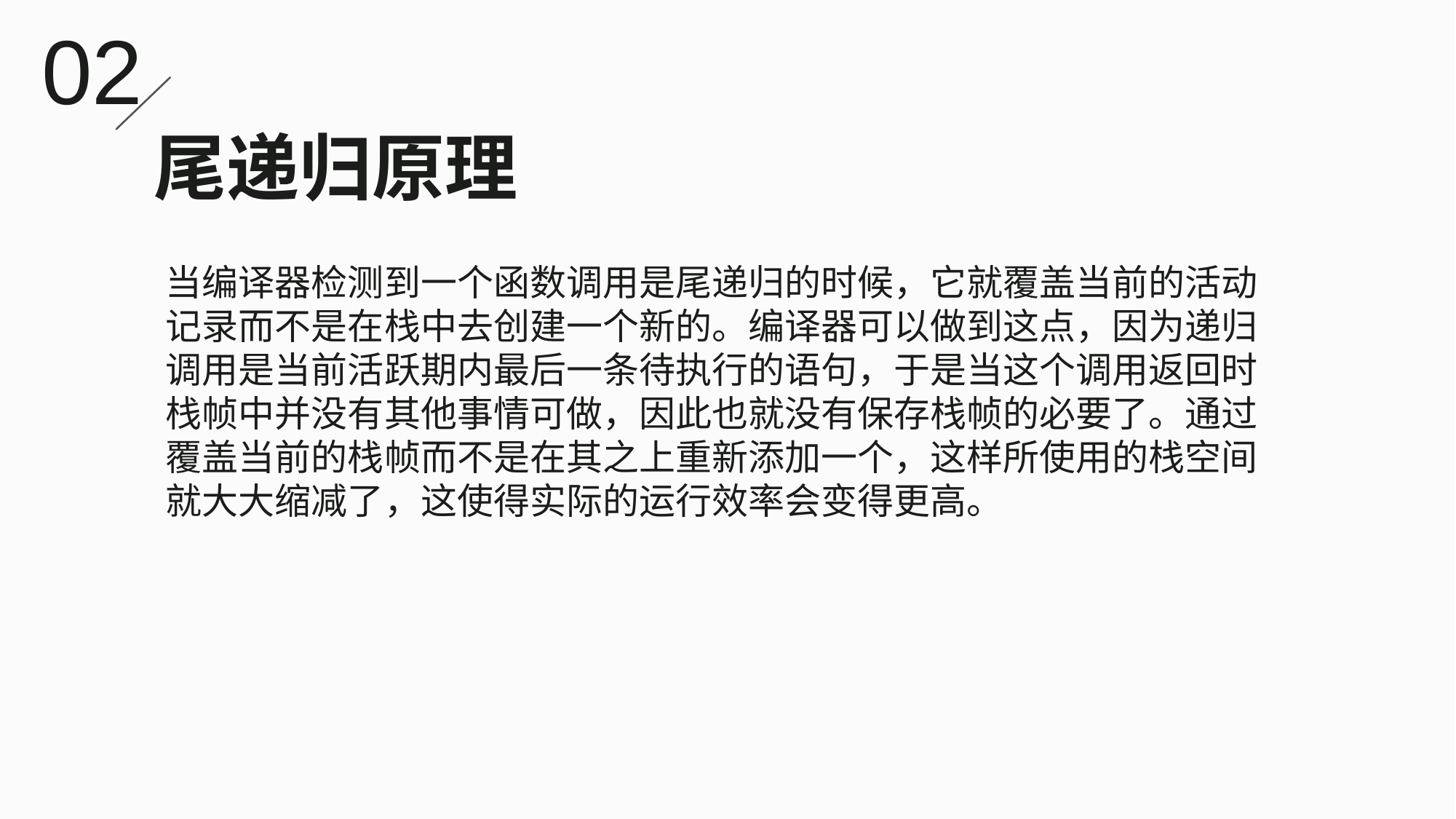

02
尾递归原理
当编译器检测到一个函数调用是尾递归的时候，它就覆盖当前的活动记录而不是在栈中去创建一个新的。编译器可以做到这点，因为递归调用是当前活跃期内最后一条待执行的语句，于是当这个调用返回时栈帧中并没有其他事情可做，因此也就没有保存栈帧的必要了。通过覆盖当前的栈帧而不是在其之上重新添加一个，这样所使用的栈空间就大大缩减了，这使得实际的运行效率会变得更高。